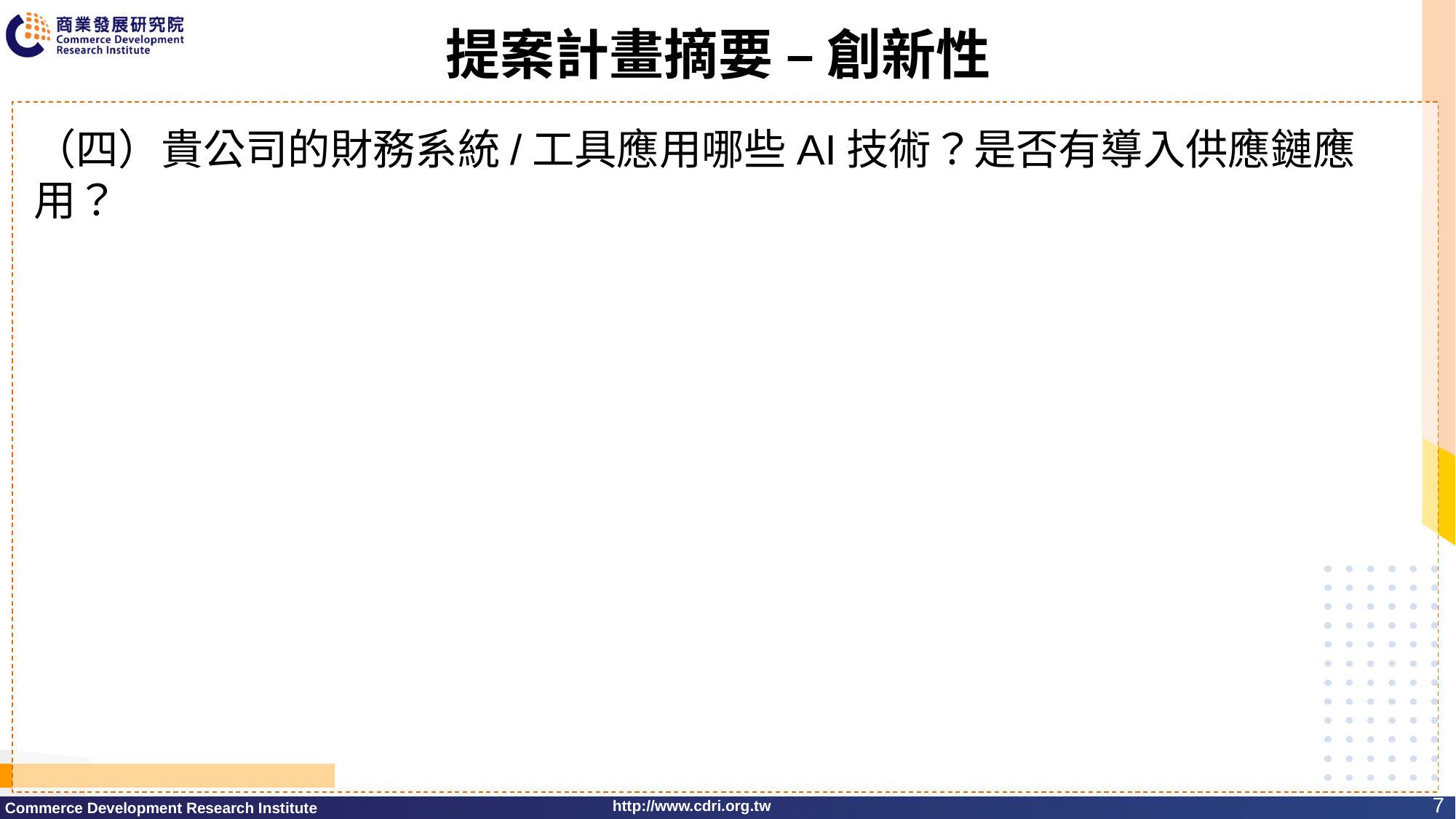

# 提案計畫摘要 – 創新性
（四）貴公司的財務系統/工具應用哪些AI技術？是否有導入供應鏈應用？

7